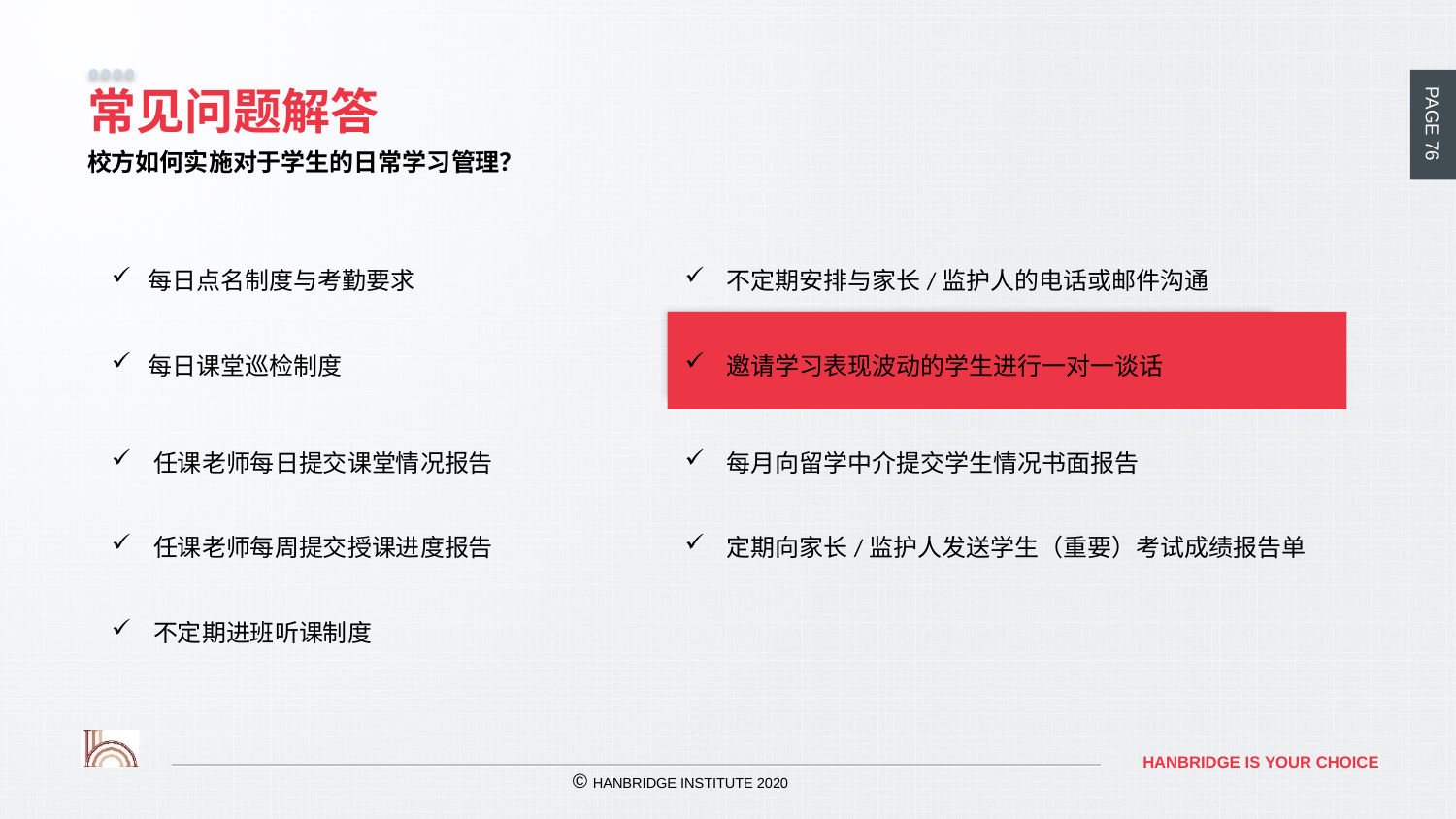

# 常见问题解答
校方如何实施对于学生的日常学习管理？

每日点名制度与考勤要求
   不定期安排与家长/监护人的电话或邮件沟通

每日课堂巡检制度
   邀请学习表现波动的学生进行一对一谈话
   任课老师每日提交课堂情况报告
   每月向留学中介提交学生情况书面报告
   任课老师每周提交授课进度报告
   定期向家长/监护人发送学生（重要）考试成绩报告单
   不定期进班听课制度